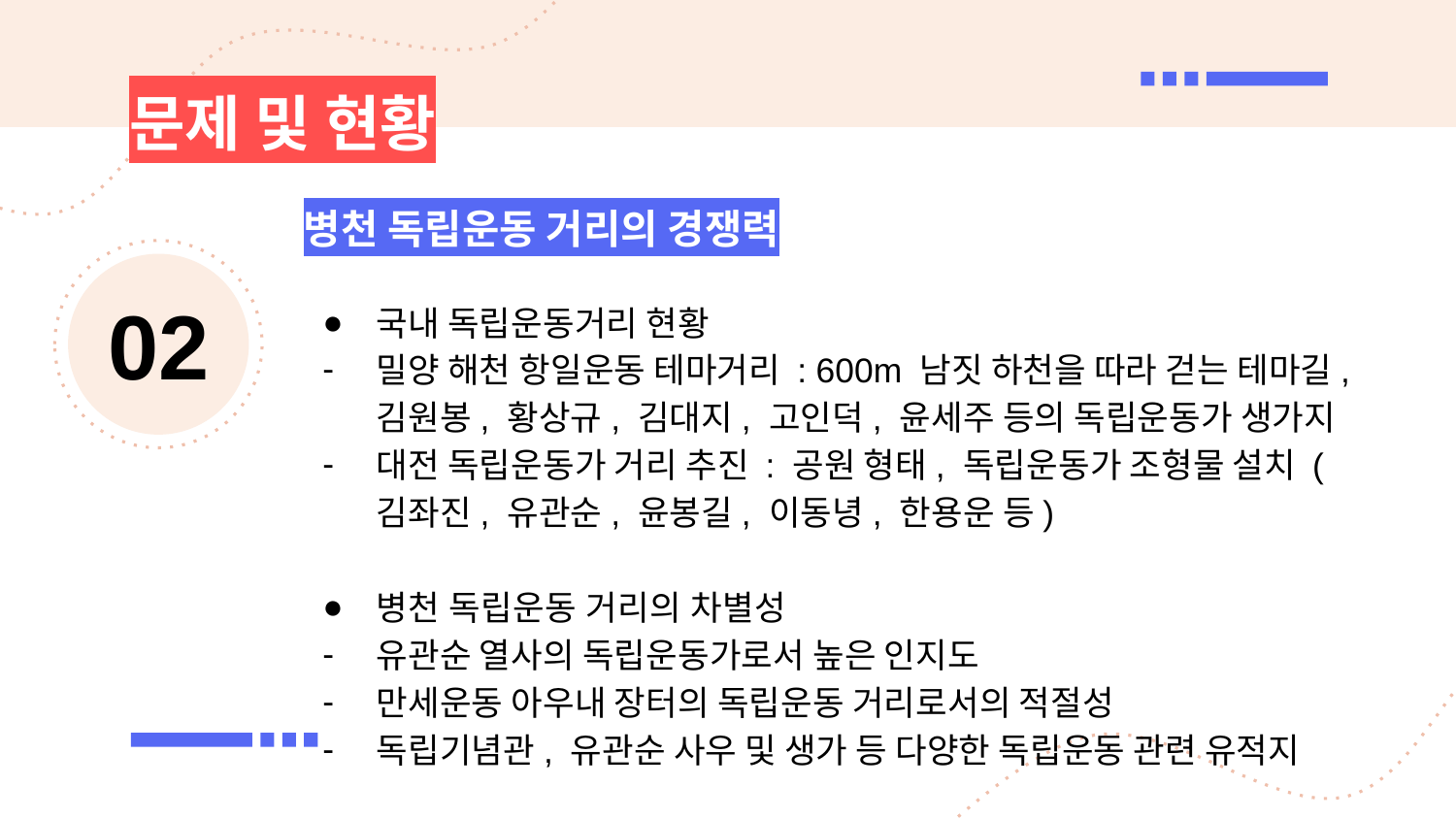

# 문제 및 현황
병천 독립운동 거리의 경쟁력

02
국내 독립운동거리 현황
밀양 해천 항일운동 테마거리 : 600m 남짓 하천을 따라 걷는 테마길, 김원봉, 황상규, 김대지, 고인덕, 윤세주 등의 독립운동가 생가지
대전 독립운동가 거리 추진 : 공원 형태, 독립운동가 조형물 설치 (김좌진, 유관순, 윤봉길, 이동녕, 한용운 등)

병천 독립운동 거리의 차별성
유관순 열사의 독립운동가로서 높은 인지도
만세운동 아우내 장터의 독립운동 거리로서의 적절성
독립기념관, 유관순 사우 및 생가 등 다양한 독립운동 관련 유적지